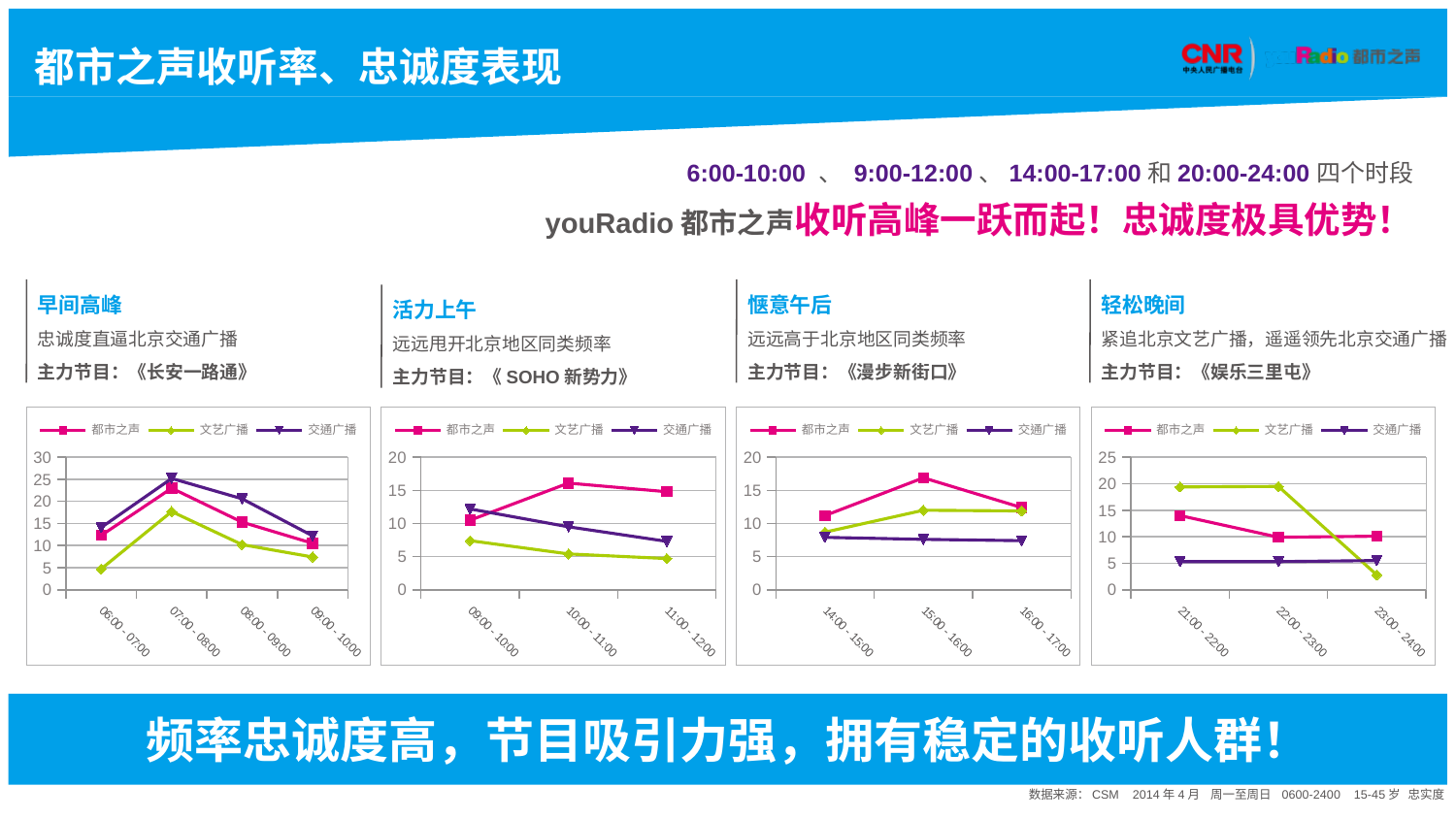

# 都市之声收听率、忠诚度表现
6:00-10:00 、 9:00-12:00、14:00-17:00和20:00-24:00四个时段
youRadio都市之声收听高峰一跃而起！忠诚度极具优势！
早间高峰
忠诚度直逼北京交通广播
主力节目：《长安一路通》
惬意午后
远远高于北京地区同类频率
主力节目：《漫步新街口》
轻松晚间
紧追北京文艺广播，遥遥领先北京交通广播
主力节目：《娱乐三里屯》
活力上午
远远甩开北京地区同类频率
主力节目：《SOHO新势力》

### Chart

| Category | 都市之声 | 文艺广播 | 交通广播 |
|---|---|---|---|
| 06:00 - 07:00 | 12.3 | 4.7 | 14.1 |
| 07:00 - 08:00 | 23.0 | 17.7 | 25.2 |
| 08:00 - 09:00 | 15.3 | 10.200000000000001 | 20.6 |
| 09:00 - 10:00 | 10.5 | 7.4 | 12.2 |

### Chart

| Category | 都市之声 | 文艺广播 | 交通广播 |
|---|---|---|---|
| 09:00 - 10:00 | 10.5 | 7.4 | 12.2 |
| 10:00 - 11:00 | 16.1 | 5.4 | 9.5 |
| 11:00 - 12:00 | 14.8 | 4.7 | 7.3 |

### Chart

| Category | 都市之声 | 文艺广播 | 交通广播 |
|---|---|---|---|
| 14:00 - 15:00 | 11.2 | 8.700000000000001 | 7.9 |
| 15:00 - 16:00 | 16.9 | 12.0 | 7.6 |
| 16:00 - 17:00 | 12.4 | 11.9 | 7.4 |

### Chart

| Category | 都市之声 | 文艺广播 | 交通广播 |
|---|---|---|---|
| 21:00 - 22:00 | 14.0 | 19.4 | 5.3 |
| 22:00 - 23:00 | 9.9 | 19.5 | 5.3 |
| 23:00 - 24:00 | 10.1 | 2.8 | 5.5 |
频率忠诚度高，节目吸引力强，拥有稳定的收听人群！
数据来源：CSM    2014年4月    周一至周日   0600-2400    15-45岁   忠实度